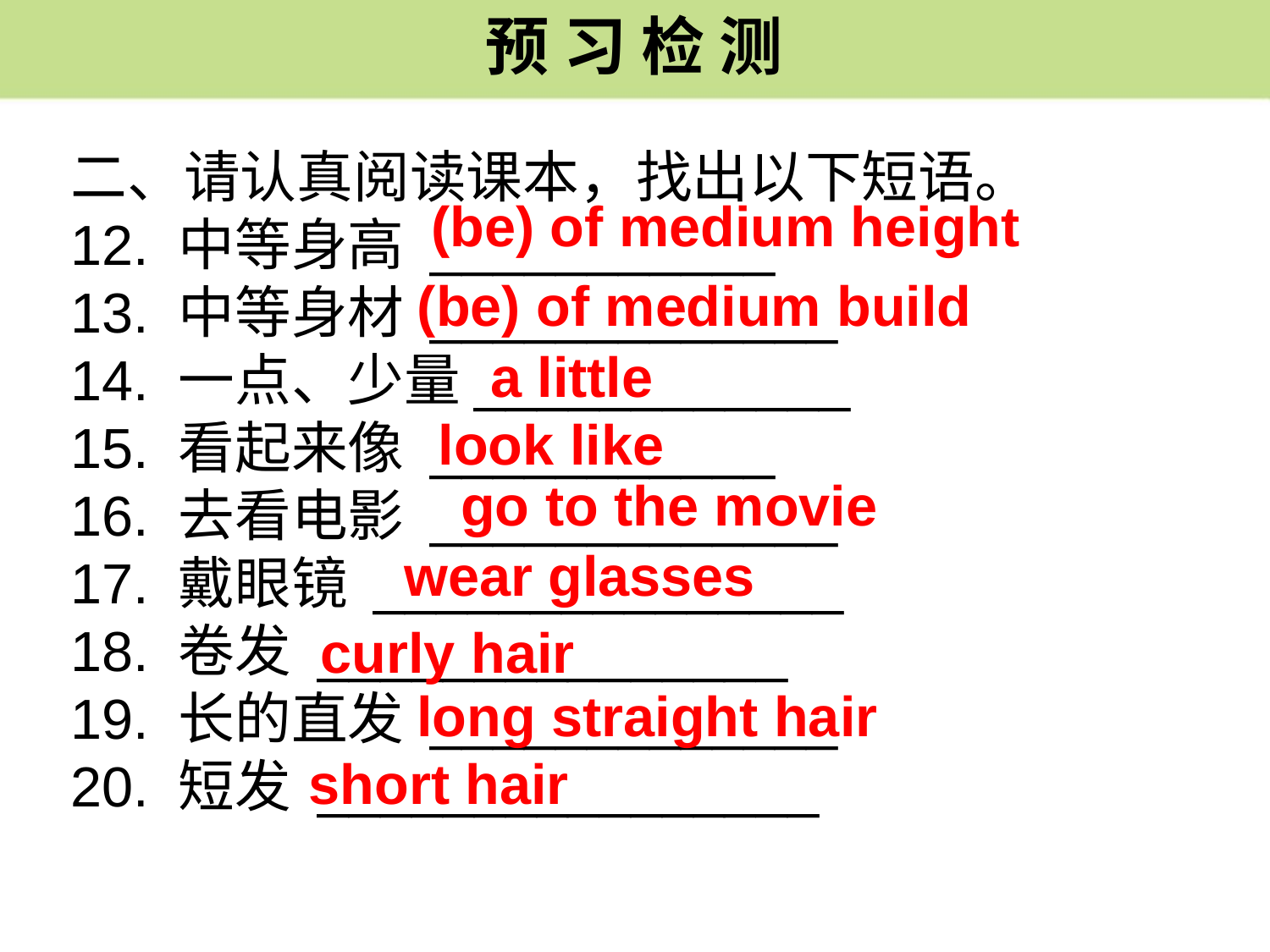

预 习 检 测
二、请认真阅读课本，找出以下短语。
12. 中等身高 ___________
13. 中等身材 _____________
14. 一点、少量____________
15. 看起来像 ___________
16. 去看电影 _____________
17. 戴眼镜 _______________
18. 卷发 _______________
19. 长的直发 _____________
20. 短发 ________________
(be) of medium height
 (be) of medium build
a little
look like
go to the movie
wear glasses
curly hair
 long straight hair
short hair